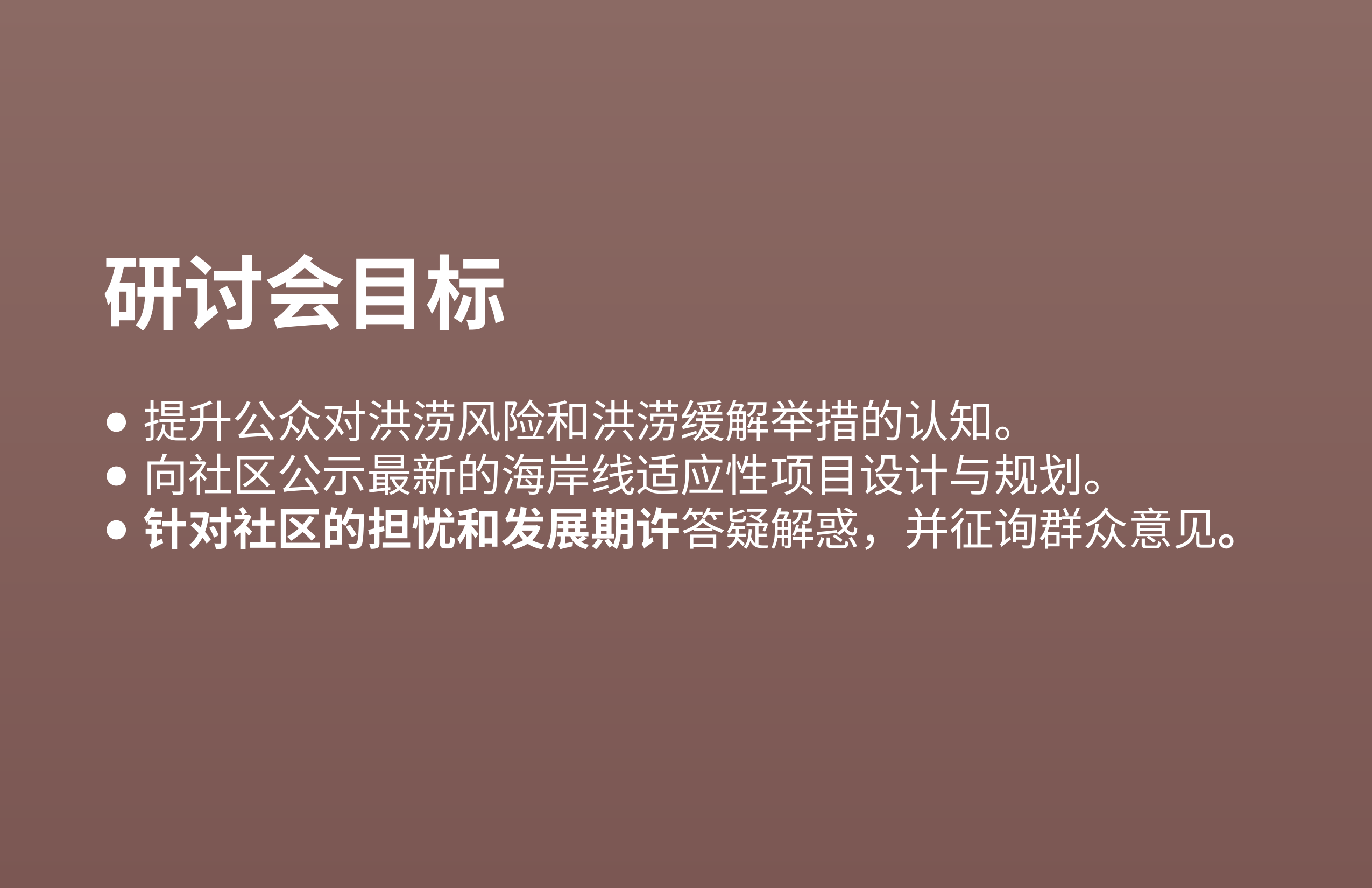

研讨会目标

提升公众对洪涝风险和洪涝缓解举措的认知。
向社区公示最新的海岸线适应性项目设计与规划。
针对社区的担忧和发展期许答疑解惑，并征询群众意见。